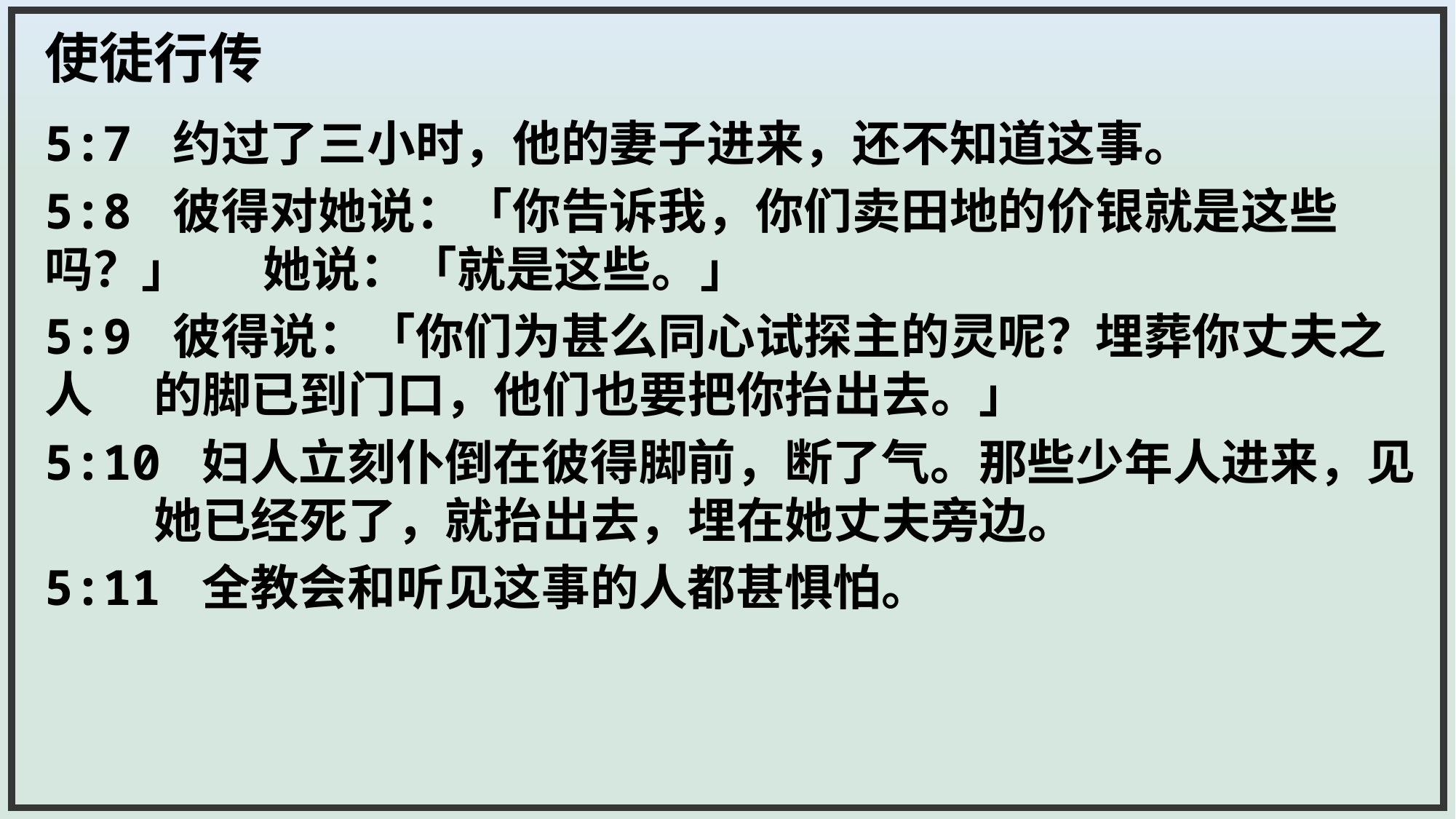

使徒行传

5:7 约过了三小时，他的妻子进来，还不知道这事。
5:8 彼得对她说：「你告诉我，你们卖田地的价银就是这些吗？」	她说：「就是这些。」
5:9 彼得说：「你们为甚么同心试探主的灵呢？埋葬你丈夫之人	的脚已到门口，他们也要把你抬出去。」
5:10 妇人立刻仆倒在彼得脚前，断了气。那些少年人进来，见	她已经死了，就抬出去，埋在她丈夫旁边。
5:11 全教会和听见这事的人都甚惧怕。